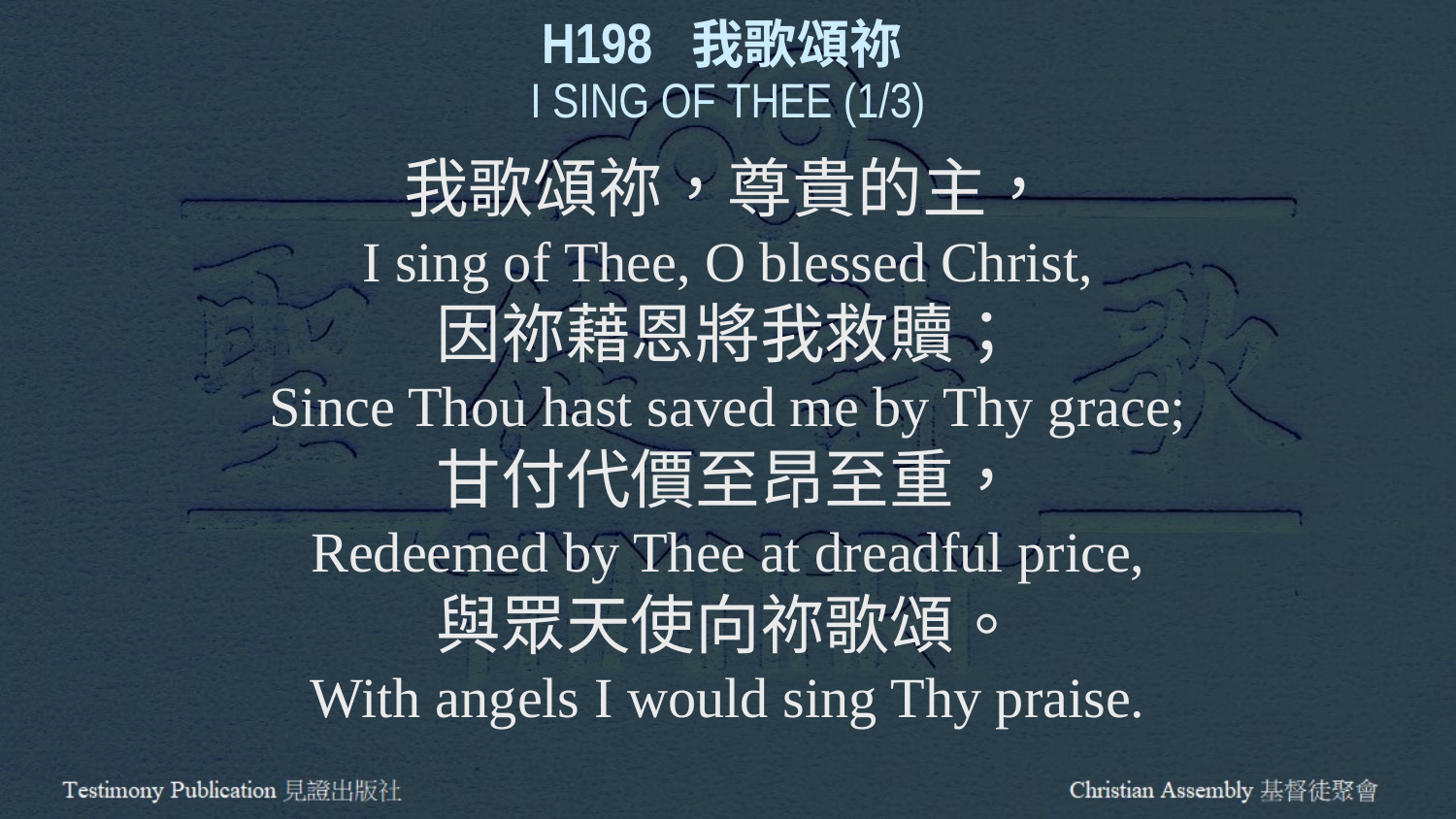

H198  我歌頌祢
I SING OF THEE (1/3)
我歌頌祢，尊貴的主，
I sing of Thee, O blessed Christ,
因祢藉恩將我救贖；
Since Thou hast saved me by Thy grace;
甘付代價至昂至重，
Redeemed by Thee at dreadful price,
與眾天使向祢歌頌。
With angels I would sing Thy praise.